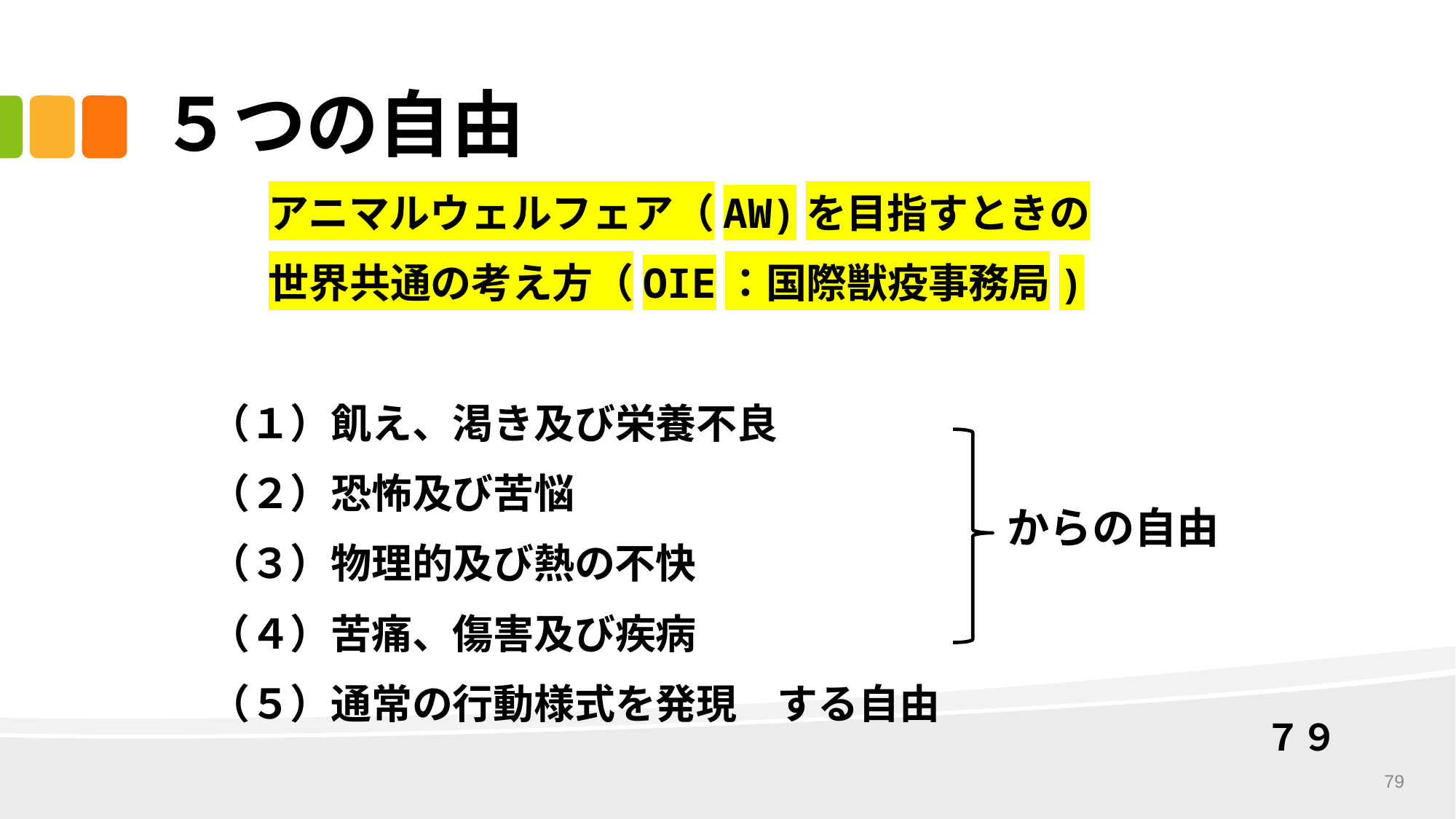

# ５つの自由
　  アニマルウェルフェア（AW)を目指すときの
　  世界共通の考え方（OIE：国際獣疫事務局)

（１）飢え、渇き及び栄養不良
（２）恐怖及び苦悩
（３）物理的及び熱の不快
（４）苦痛、傷害及び疾病
（５）通常の行動様式を発現　する自由

からの自由
７９
79